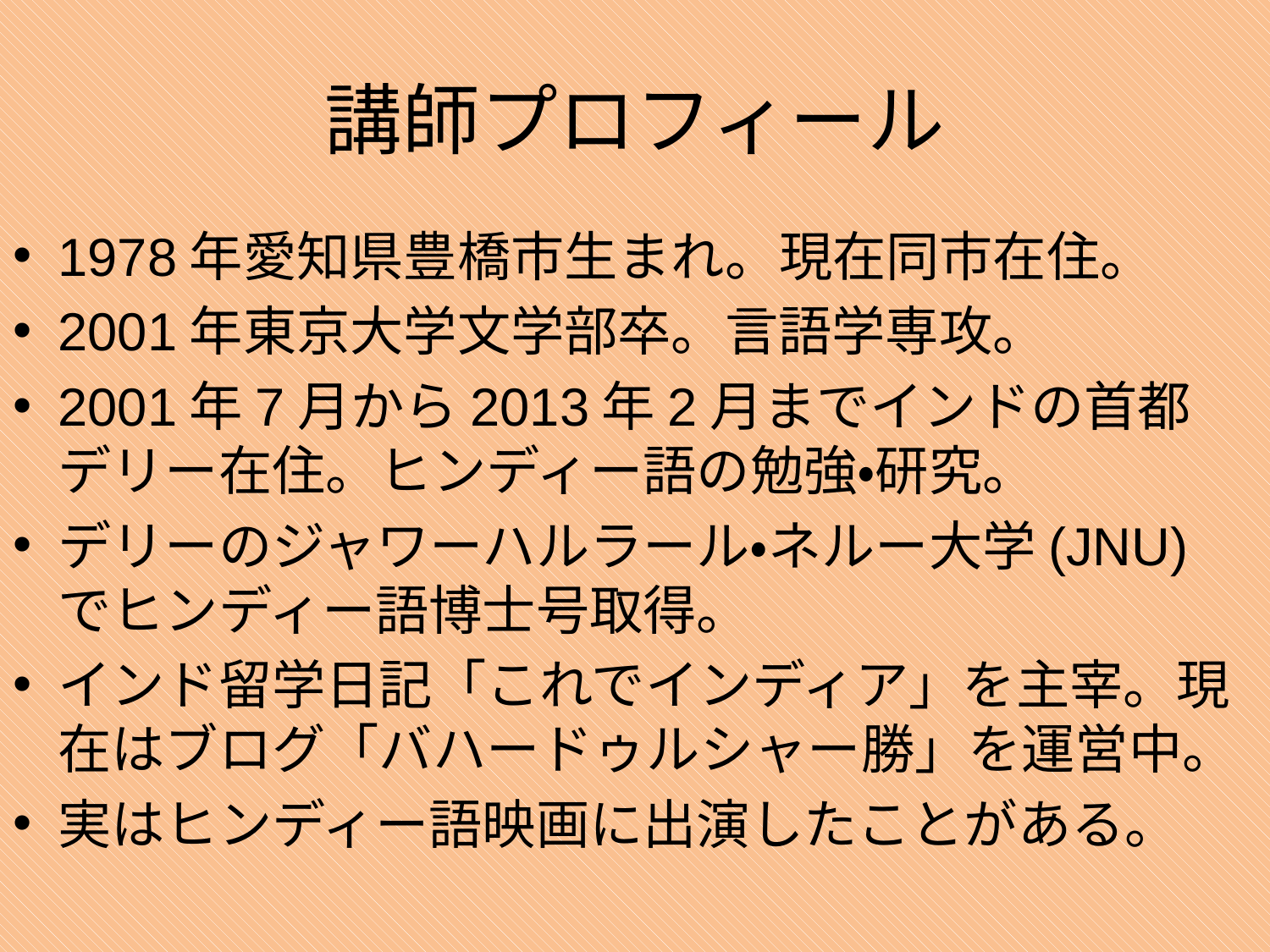

# 講師プロフィール
1978年愛知県豊橋市生まれ。現在同市在住。
2001年東京大学文学部卒。言語学専攻。
2001年7月から2013年2月までインドの首都デリー在住。ヒンディー語の勉強・研究。
デリーのジャワーハルラール・ネルー大学(JNU)でヒンディー語博士号取得。
インド留学日記「これでインディア」を主宰。現在はブログ「バハードゥルシャー勝」を運営中。
実はヒンディー語映画に出演したことがある。